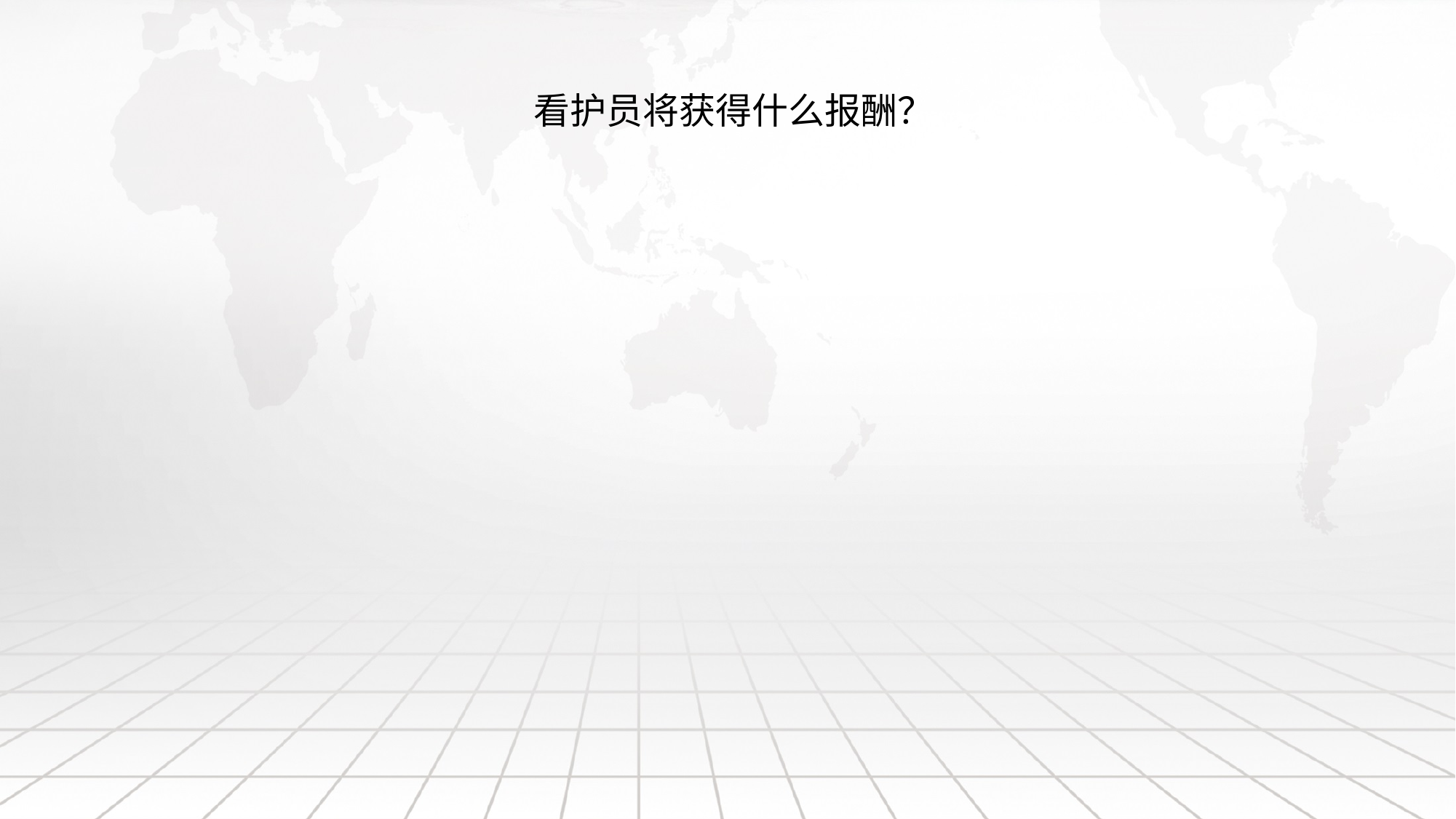

# 看护员将获得什么报酬？
    成功的申请者于六个月合同期内可获取$150,000澳元的薪金。此外，入职者可以免费居住在岛上一套3居室的“无敌海景别墅”，室内电脑、电视、互联网一应俱全，还可享受室外水晶般的礁湖、婆娑的棕榈树影及银白的沙滩。另外，你还可以全额报销从居住地到哈密尔顿岛的往返机票和船票。旅游局还会给你配一辆电动高尔夫车，作为代步工具。

      在澳大利亚，年薪５至６万澳元算是中产阶级。因为金融危机，很多澳大利亚人现在不是全职工作，而是同时拥有几份按小时计工资的兼职。因此，半年薪水15万澳元，在当地人看来也很高，算是‘金领’，有点类似国内百万年薪招聘高管。